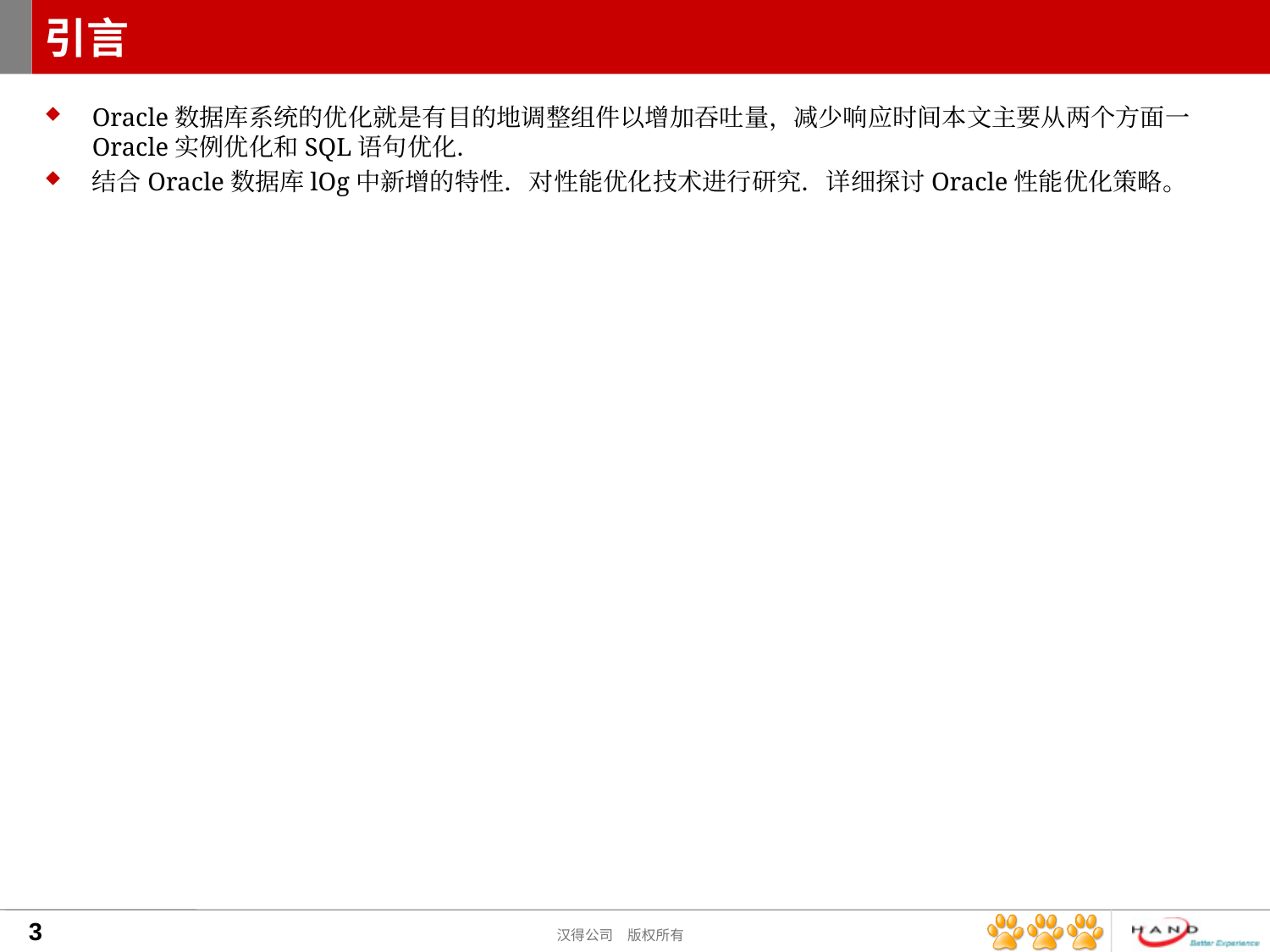

# 引言
Oracle数据库系统的优化就是有目的地调整组件以增加吞吐量，减少响应时间本文主要从两个方面一Oracle实例优化和SQL语句优化．
结合Oracle数据库lOg中新增的特性．对性能优化技术进行研究．详细探讨Oracle性能优化策略。
3